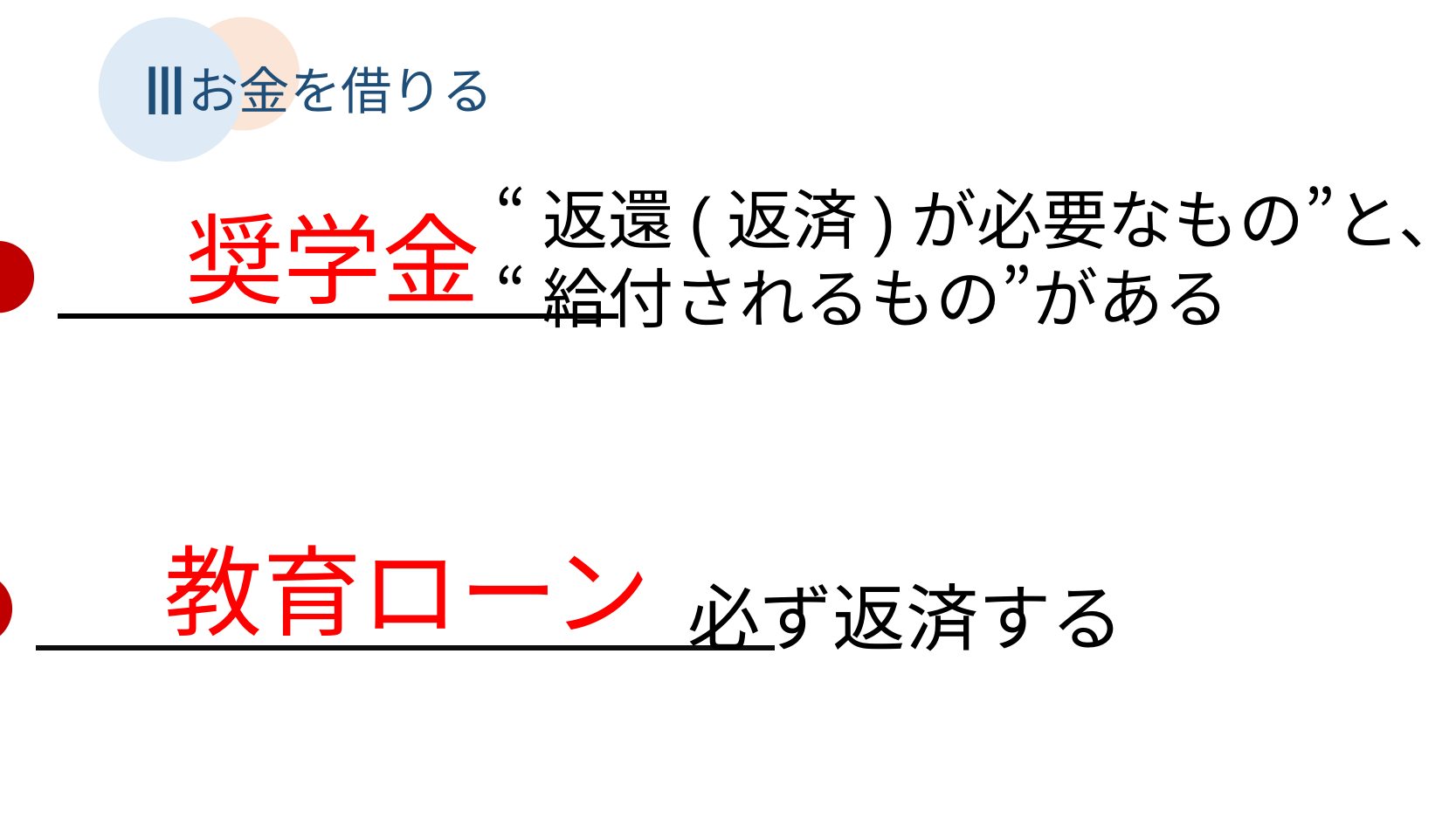

Ⅲ
お金を借りる
“返還(返済)が必要なもの”と、
“給付されるもの”がある
奨学金
●

必ず返済する
教育ローン
●